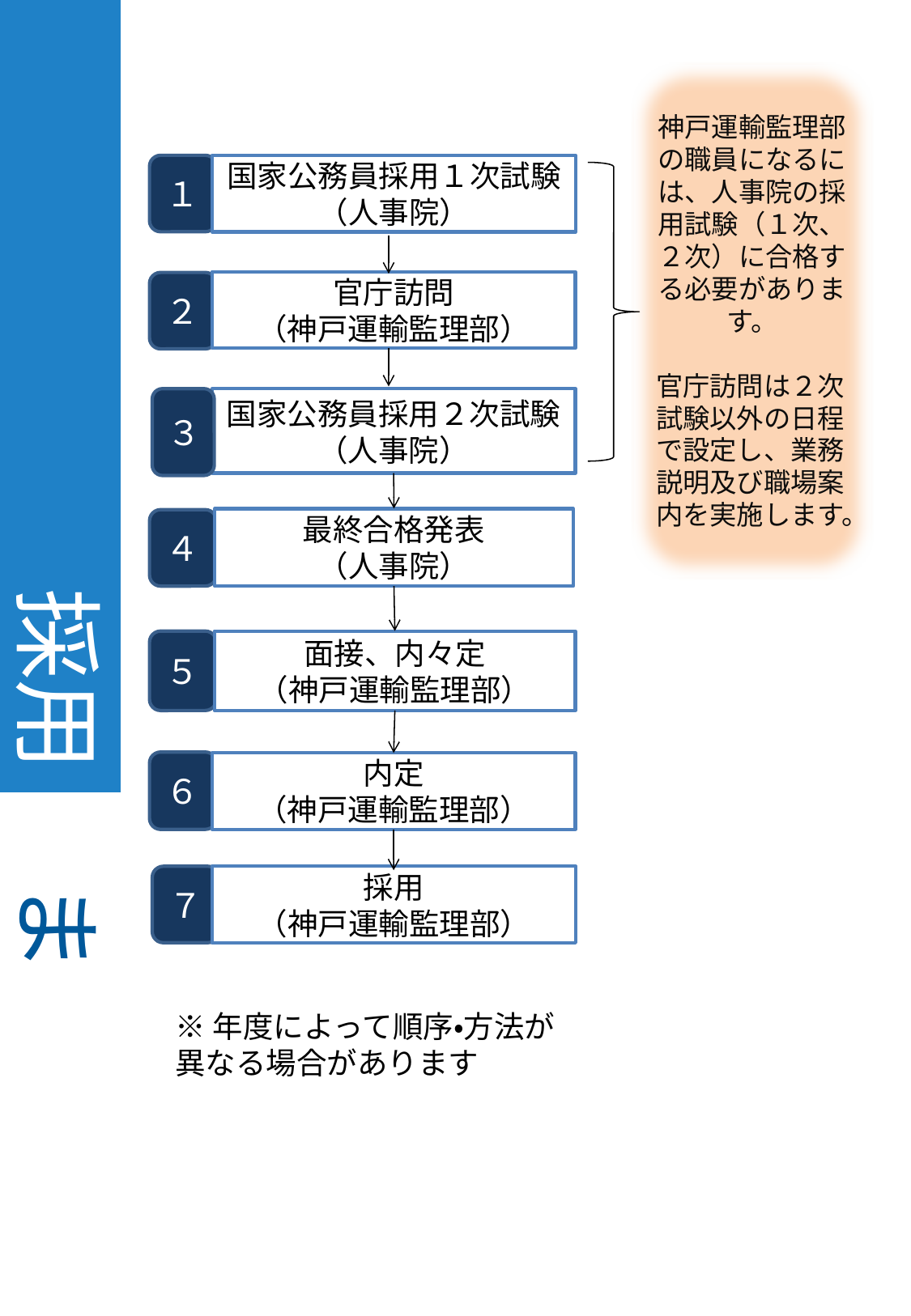

神戸運輸監理部の職員になるには、人事院の採用試験（１次、２次）に合格する必要があります。

官庁訪問は２次試験以外の日程で設定し、業務説明及び職場案内を実施します。
１
国家公務員採用１次試験（人事院）
官庁訪問
（神戸運輸監理部）
４
２
３
国家公務員採用２次試験（人事院）
５
最終合格発表
（人事院）
６
面接、内々定
（神戸運輸監理部）
７
内定
（神戸運輸監理部）
採用
（神戸運輸監理部）

　採用 　まで
※年度によって順序・方法が異なる場合があります